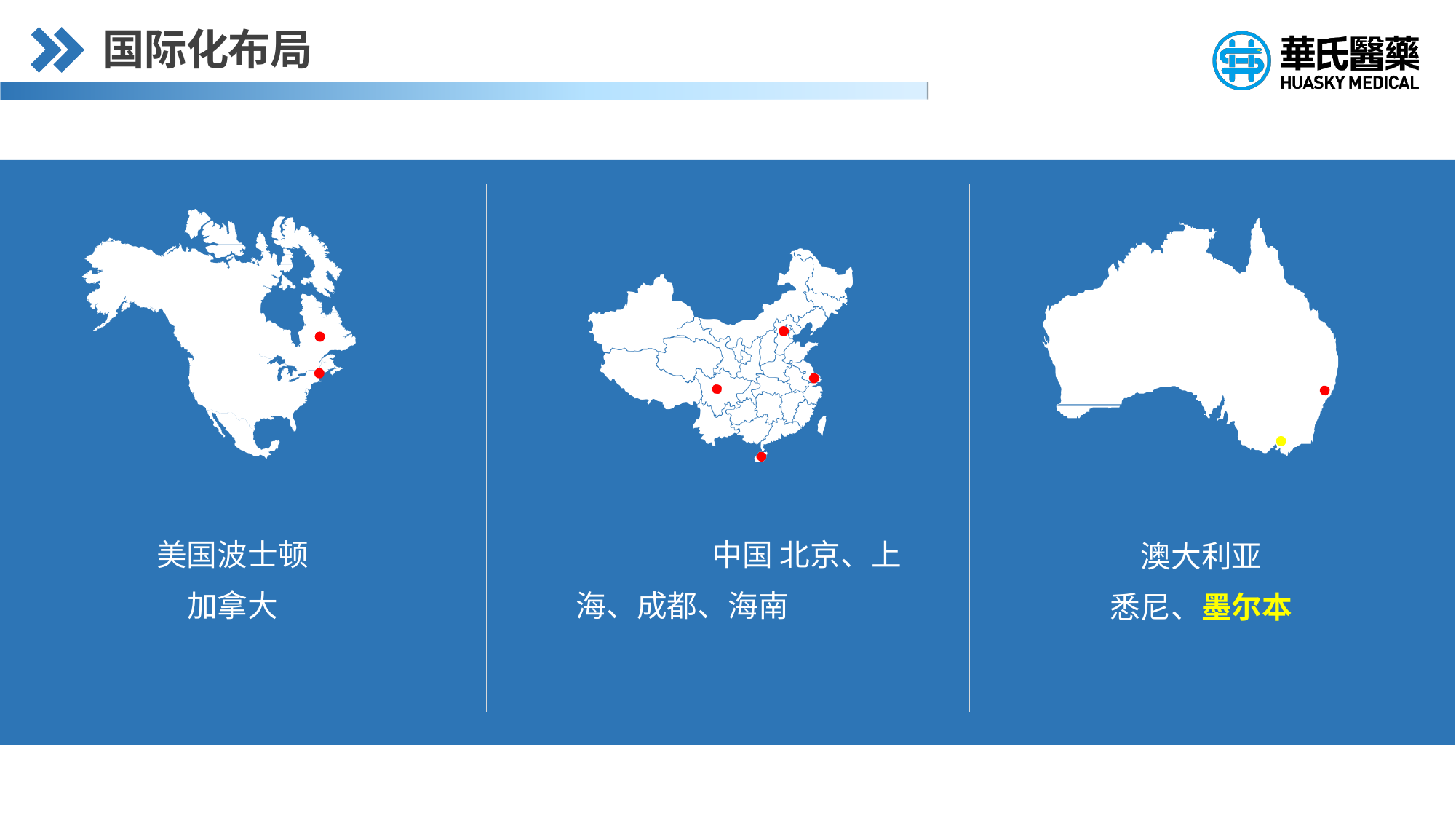

# 国际化布局

中国 北京、上海、成都、海南
美国波士顿 加拿大
澳大利亚 悉尼、墨尔本